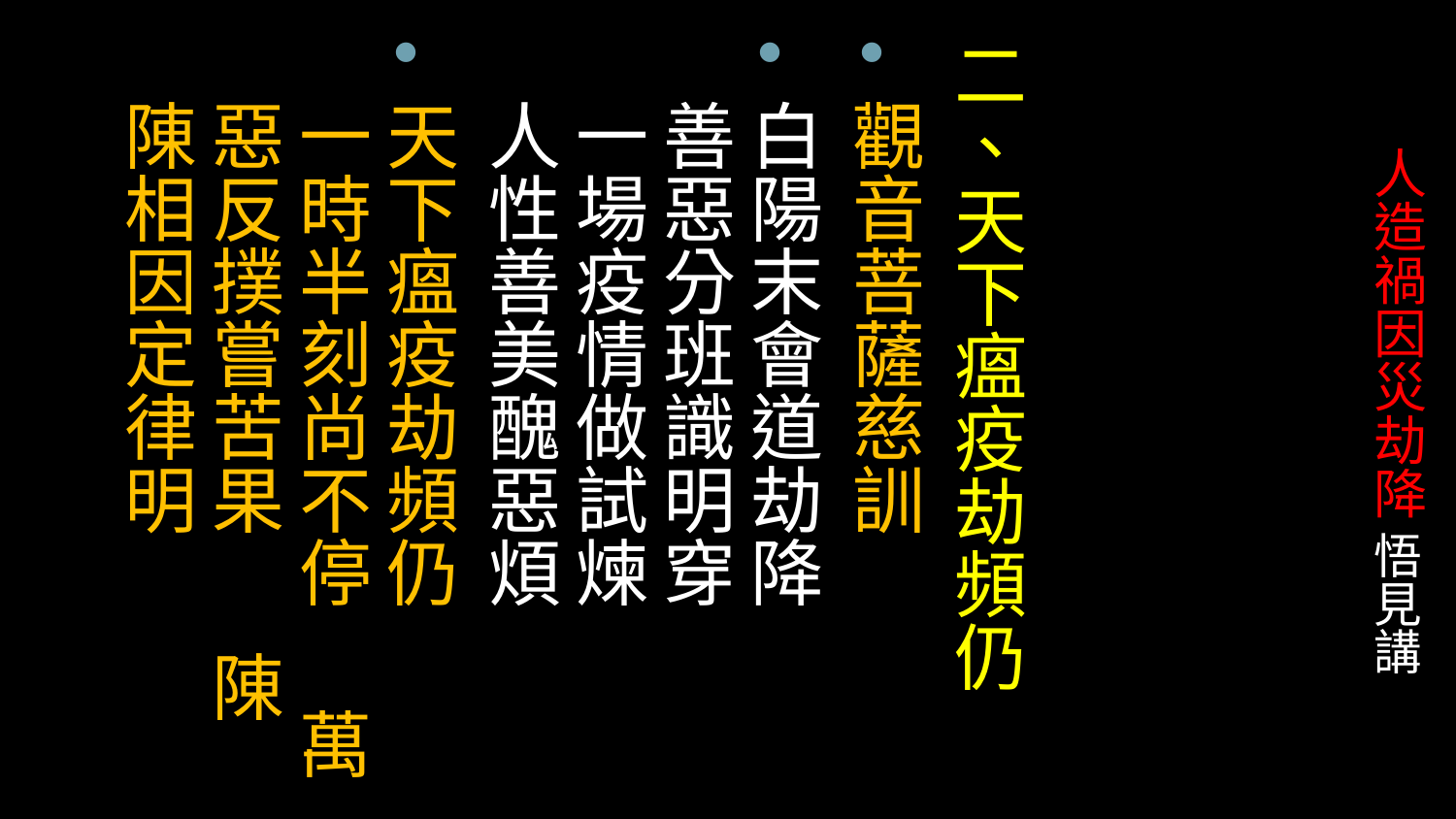

二、天下瘟疫劫頻仍
觀音菩薩慈訓
白陽末會道劫降       善惡分班識明穿       一場疫情做試煉       人性善美醜惡煩
天下瘟疫劫頻仍           一時半刻尚不停      萬惡反撲嘗苦果       陳陳相因定律明

# 人造禍因災劫降 悟見講